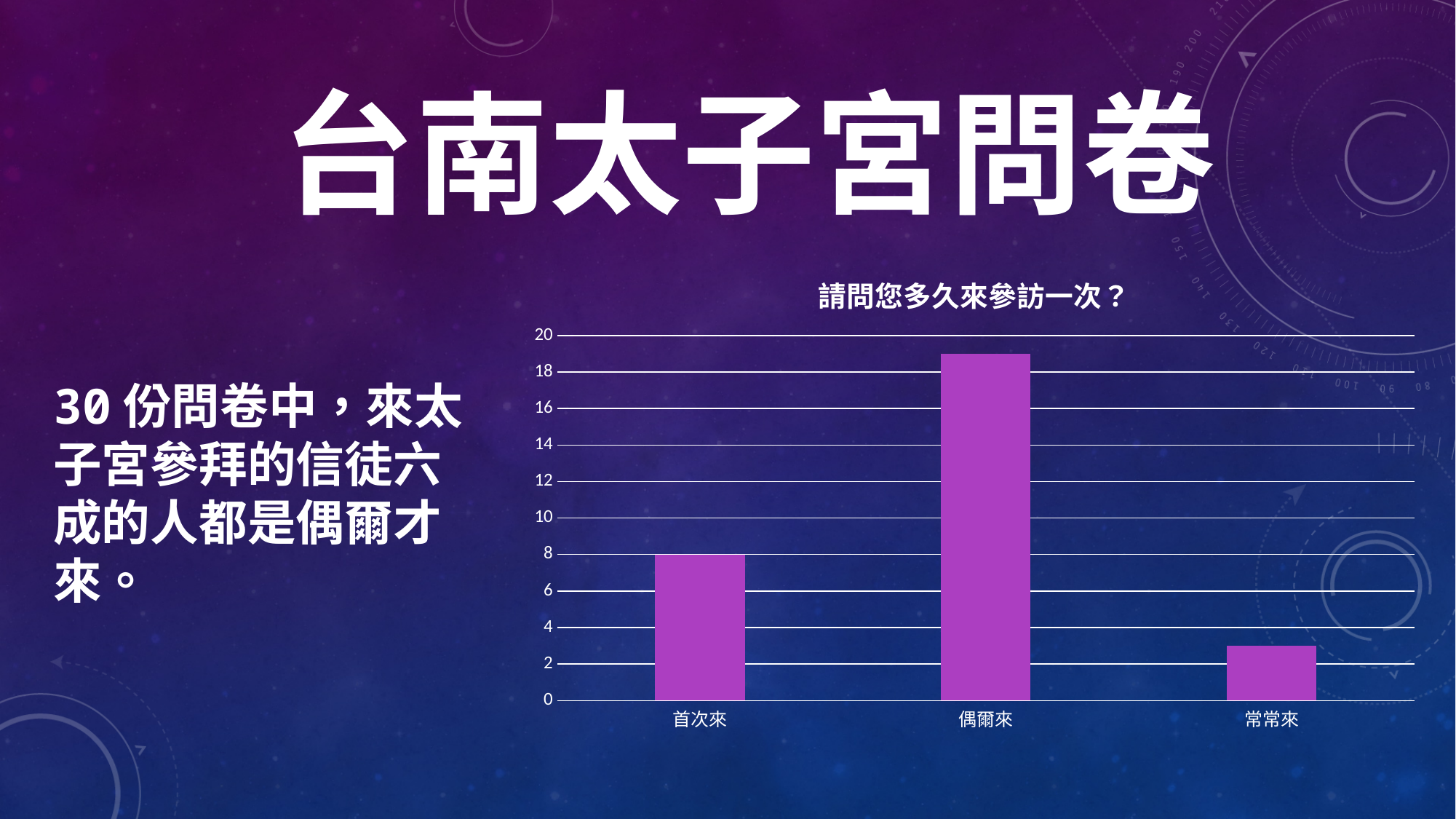

# 台南太子宮問卷

### Chart:

| Category | 請問您多久來參訪一次？ |
|---|---|
| 首次來 | 8.0 |
| 偶爾來 | 19.0 |
| 常常來 | 3.0 |
30份問卷中，來太子宮參拜的信徒六成的人都是偶爾才來。